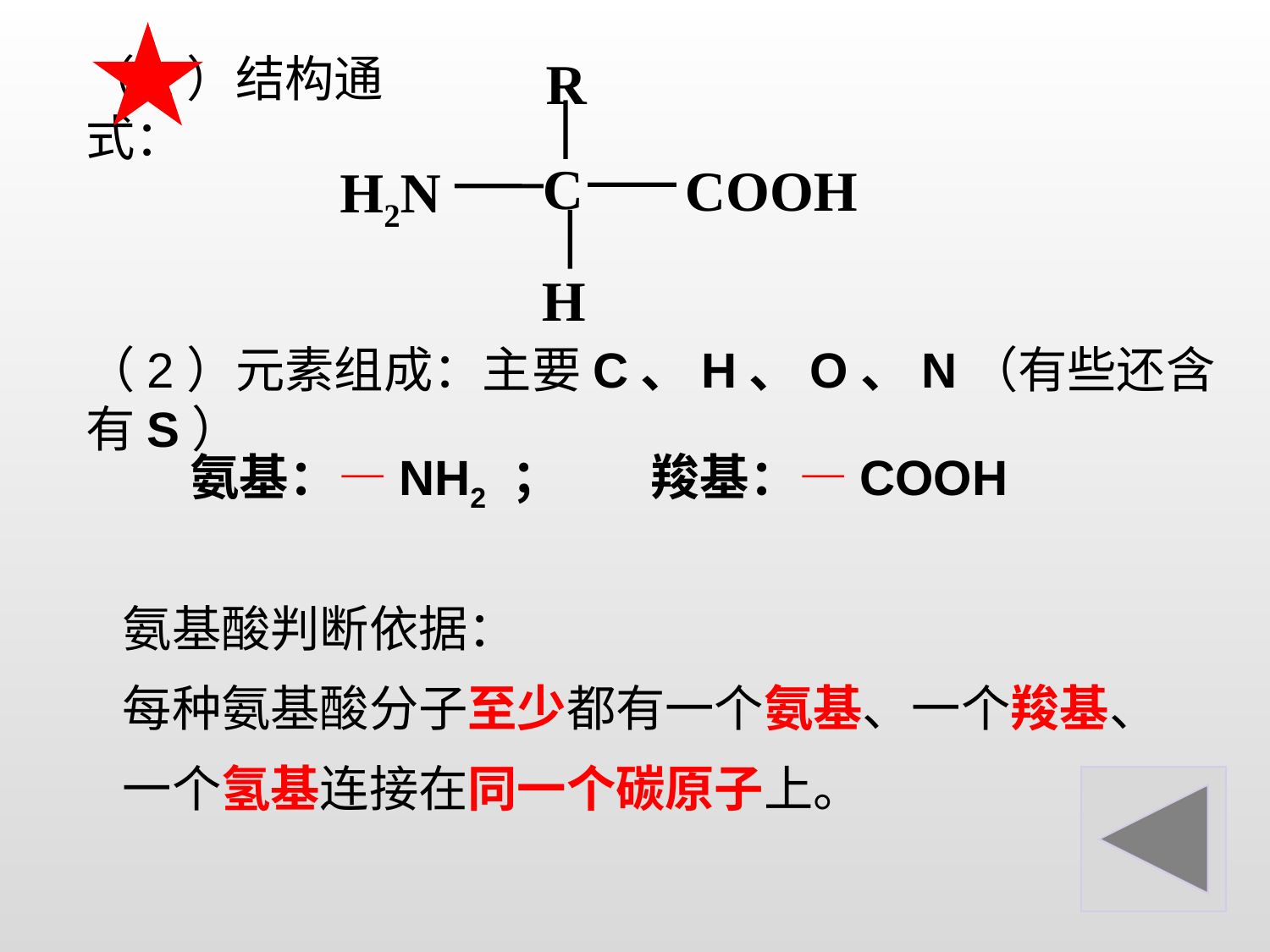

（1）结构通式：
R

C
COOH
H2N

H
（2）元素组成：主要C、H、O、N（有些还含有S）
氨基：—NH2 ；        羧基：—COOH
氨基酸判断依据：
每种氨基酸分子至少都有一个氨基、一个羧基、一个氢基连接在同一个碳原子上。